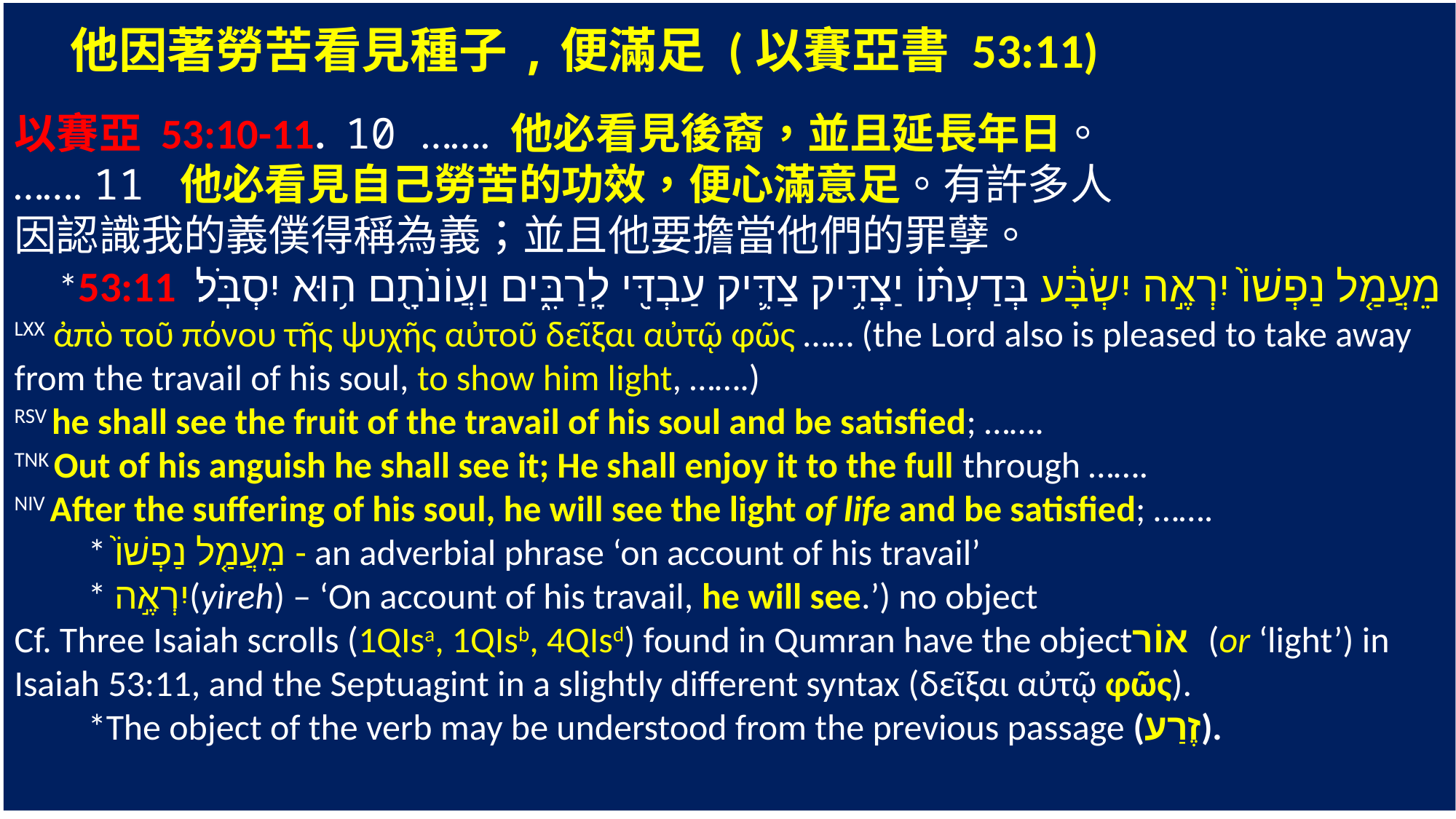

他因著勞苦看見種子,便滿足 (以賽亞書 53:11)

以賽亞 53:10-11.  10 ……. 他必看見後裔，並且延長年日。
……. 11 他必看見自己勞苦的功效，便心滿意足。有許多人
因認識我的義僕得稱為義；並且他要擔當他們的罪孽。
     *53:11  ‎מֵעֲמַ֤ל נַפְשׁוֹ֙ יִרְאֶ֣ה יִשְׂבָּ֔ע בְּדַעְתּ֗וֹ יַצְדִּ֥יק צַדִּ֛יק עַבְדִּ֖י לָֽרַבִּ֑ים וַעֲוֹנֹתָ֖ם ה֥וּא יִסְבֹּֽל׃
LXX ἀπὸ τοῦ πόνου τῆς ψυχῆς αὐτοῦ δεῖξαι αὐτῷ φῶς …… (the Lord also is pleased to take away from the travail of his soul, to show him light, …….)
RSV he shall see the fruit of the travail of his soul and be satisfied; …….
TNK Out of his anguish he shall see it; He shall enjoy it to the full through …….
NIV After the suffering of his soul, he will see the light of life and be satisfied; …….
         * מֵעֲמַ֤ל נַפְשׁוֹ֙ - an adverbial phrase ‘on account of his travail’
         * יִרְאֶ֣ה(yireh) – ‘On account of his travail, he will see.’) no object
Cf. Three Isaiah scrolls (1QIsa, 1QIsb, 4QIsd) found in Qumran have the objectאוֹר  (or ‘light’) in Isaiah 53:11, and the Septuagint in a slightly different syntax (δεῖξαι αὐτῷ φῶς).
         *The object of the verb may be understood from the previous passage (זֶרַע).